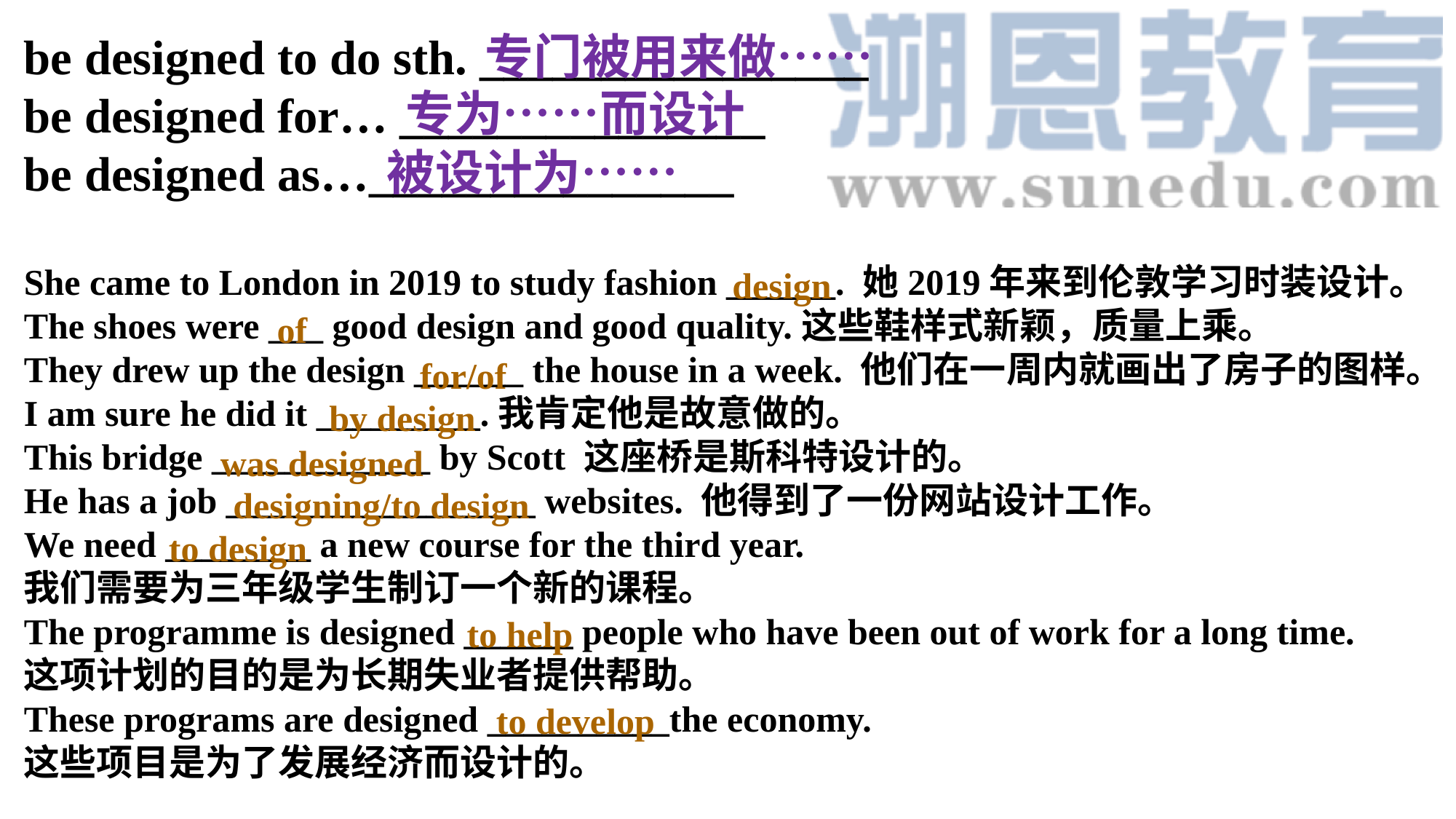

be designed to do sth. ________________be designed for… _______________be designed as…_______________

She came to London in 2019 to study fashion ______. 她2019年来到伦敦学习时装设计。
The shoes were ___ good design and good quality.这些鞋样式新颖，质量上乘。
They drew up the design ______ the house in a week. 他们在一周内就画出了房子的图样。
I am sure he did it _________.我肯定他是故意做的。
This bridge ____________ by Scott 这座桥是斯科特设计的。
He has a job _________________ websites. 他得到了一份网站设计工作。
We need ________ a new course for the third year.
我们需要为三年级学生制订一个新的课程。
The programme is designed ______ people who have been out of work for a long time.
这项计划的目的是为长期失业者提供帮助。
These programs are designed __________the economy.
这些项目是为了发展经济而设计的。

专门被用来做……
专为……而设计
被设计为……
design
of
for/of
by design
was designed
designing/to design
 to design
to help
to develop